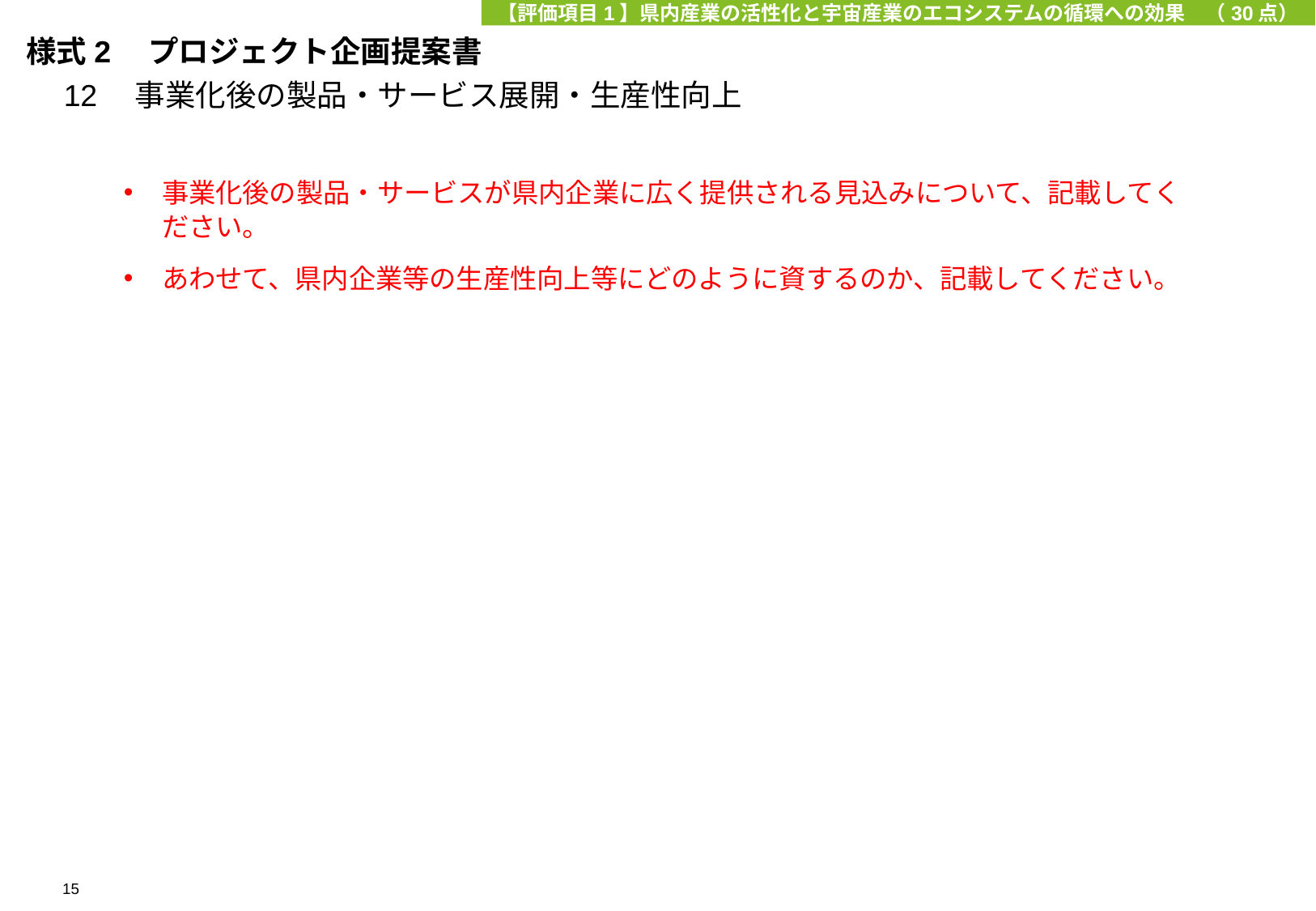

【評価項目1】県内産業の活性化と宇宙産業のエコシステムの循環への効果　（30点）
様式2　プロジェクト企画提案書
　12　事業化後の製品・サービス展開・生産性向上
事業化後の製品・サービスが県内企業に広く提供される見込みについて、記載してください。
あわせて、県内企業等の生産性向上等にどのように資するのか、記載してください。
15